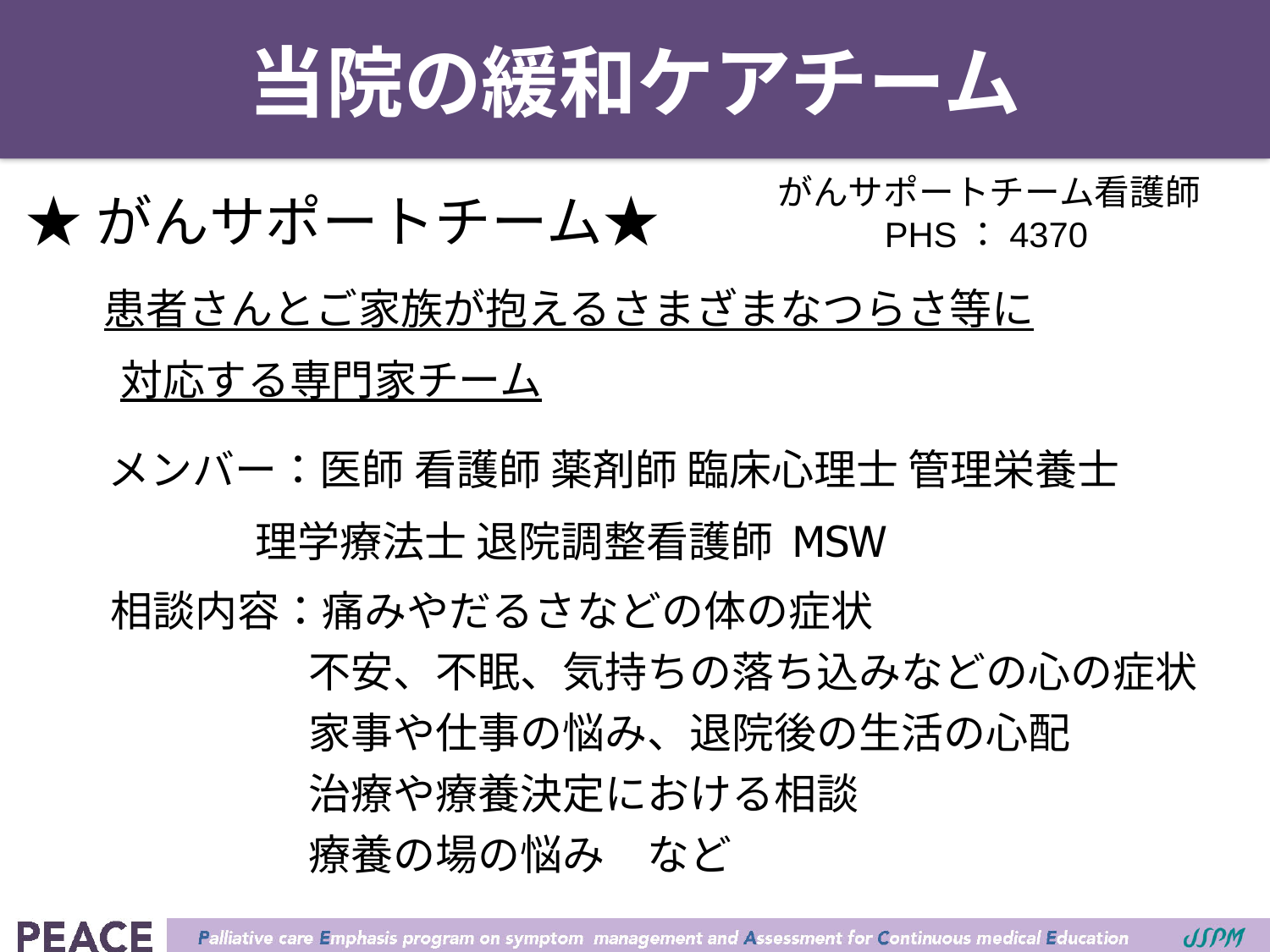

# 当院の緩和ケアチーム
がんサポートチーム看護師
           PHS：4370
★がんサポートチーム★
      患者さんとご家族が抱えるさまざまなつらさ等に
　　 対応する専門家チーム
　  メンバー：医師 看護師 薬剤師 臨床心理士 管理栄養士
                       理学療法士 退院調整看護師 MSW
　　相談内容：痛みやだるさなどの体の症状
　　　　　  　 不安、不眠、気持ちの落ち込みなどの心の症状
　　　　　　   家事や仕事の悩み、退院後の生活の心配
　　　　　　   治療や療養決定における相談
　　　　　　   療養の場の悩み　など